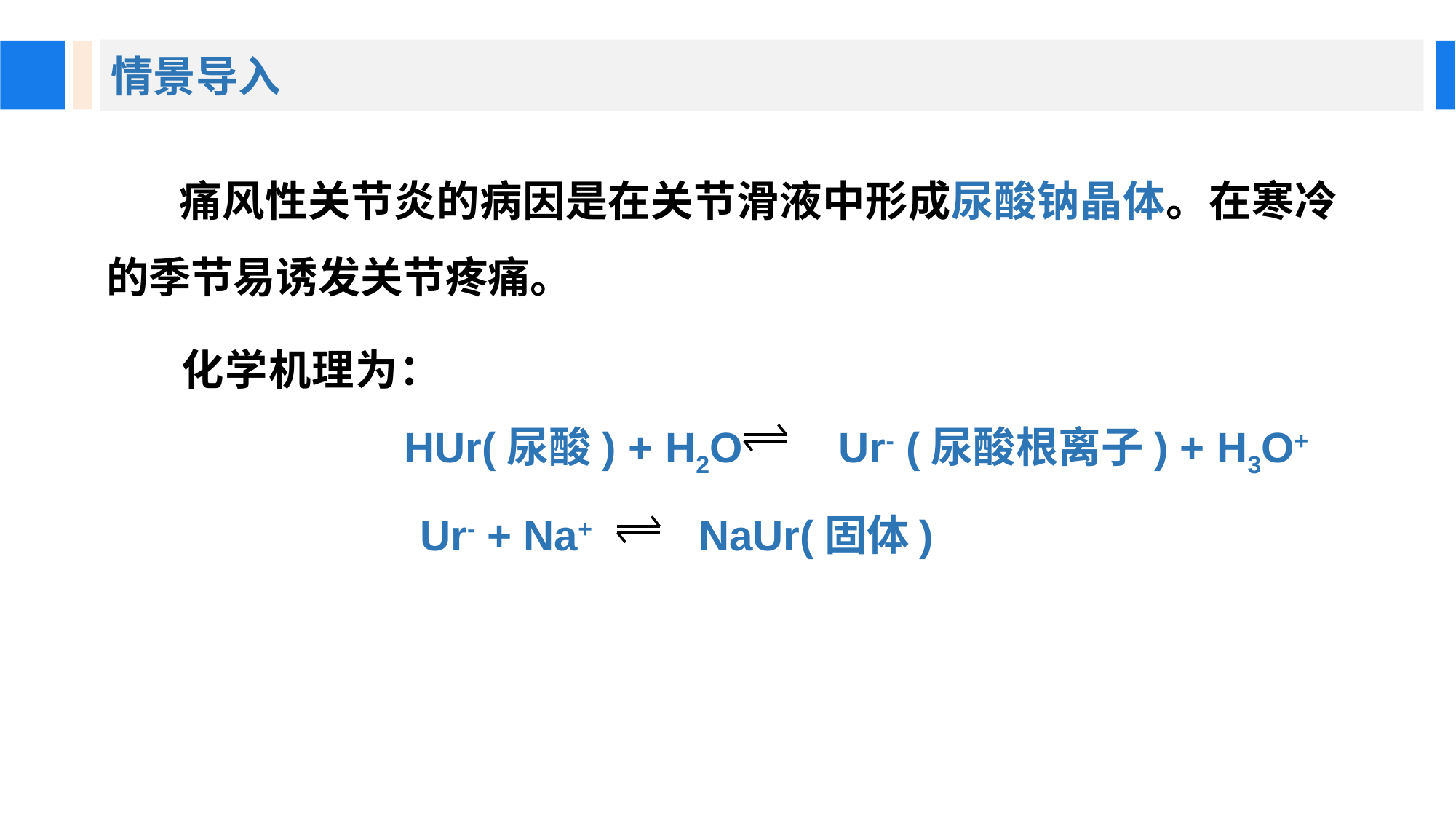

情景导入
       痛风性关节炎的病因是在关节滑液中形成尿酸钠晶体。在寒冷的季节易诱发关节疼痛。
化学机理为：
HUr(尿酸) + H2O        Ur- (尿酸根离子) + H3O+
Ur- + Na+         NaUr(固体)